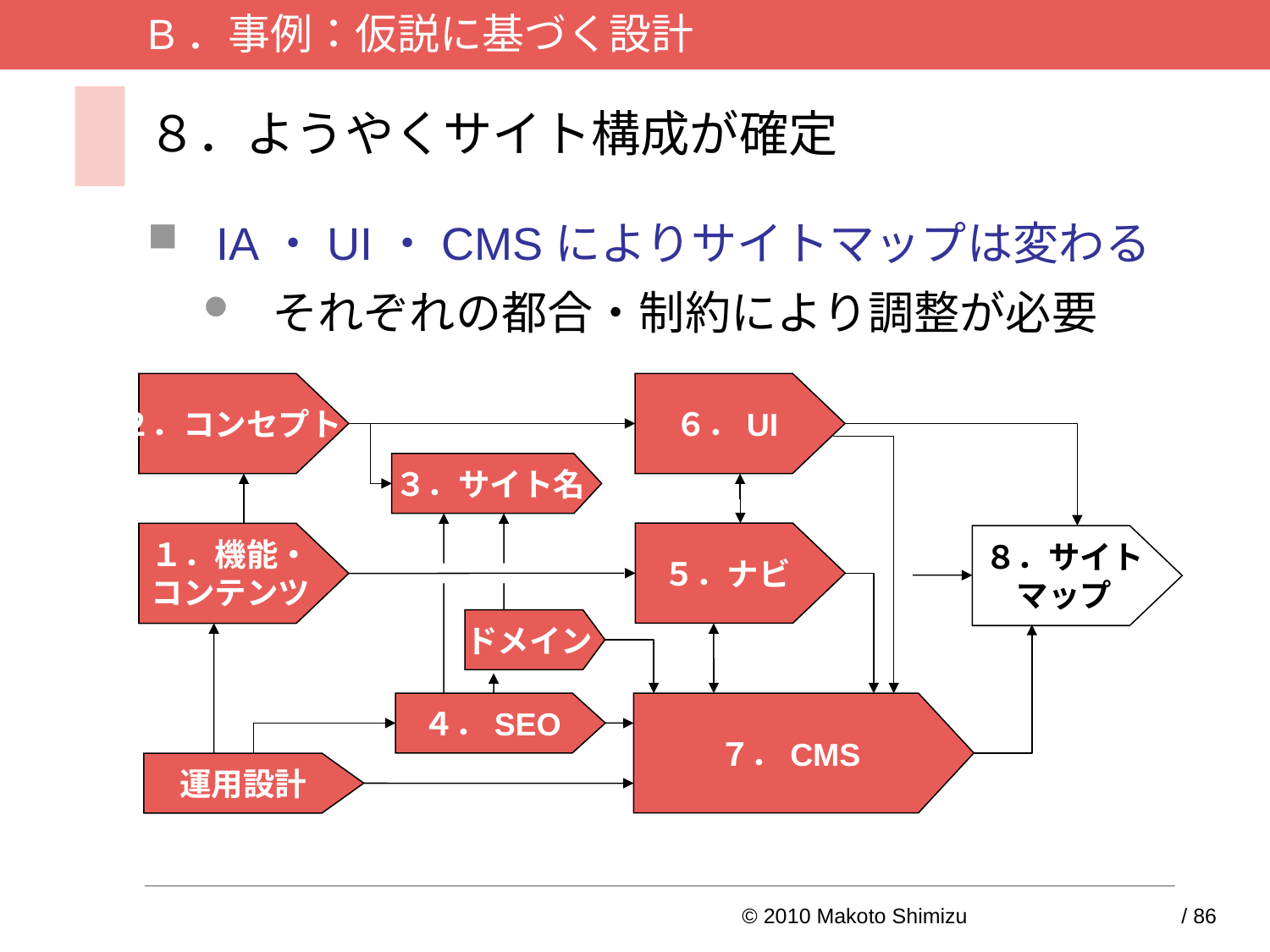

B．事例：仮説に基づく設計
# ８．ようやくサイト構成が確定
IA・UI・CMSによりサイトマップは変わる
それぞれの都合・制約により調整が必要
２．コンセプト
６．UI

３．サイト名

５．ナビ
１．機能・
コンテンツ
８．サイト
マップ

ドメイン

４．SEO
７．CMS

運用設計

© 2010 Makoto Shimizu	26